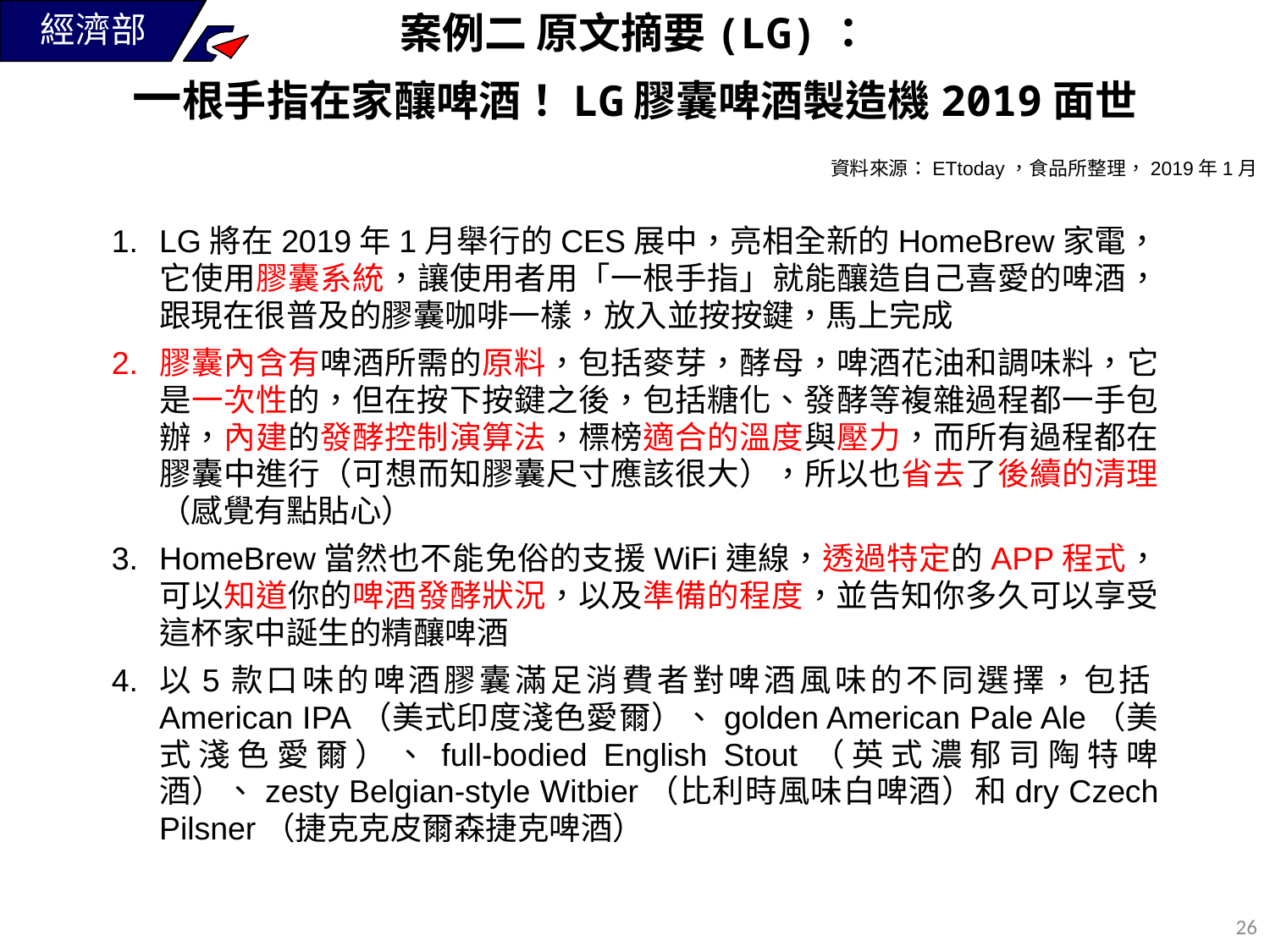

案例二 原文摘要(LG)：
一根手指在家釀啤酒！LG膠囊啤酒製造機2019面世
資料來源：ETtoday，食品所整理，2019年1月
LG將在2019年1月舉行的CES展中，亮相全新的HomeBrew家電，它使用膠囊系統，讓使用者用「一根手指」就能釀造自己喜愛的啤酒，跟現在很普及的膠囊咖啡一樣，放入並按按鍵，馬上完成
膠囊內含有啤酒所需的原料，包括麥芽，酵母，啤酒花油和調味料，它是一次性的，但在按下按鍵之後，包括糖化、發酵等複雜過程都一手包辦，內建的發酵控制演算法，標榜適合的溫度與壓力，而所有過程都在膠囊中進行（可想而知膠囊尺寸應該很大），所以也省去了後續的清理（感覺有點貼心）
HomeBrew當然也不能免俗的支援WiFi連線，透過特定的APP程式，可以知道你的啤酒發酵狀況，以及準備的程度，並告知你多久可以享受這杯家中誕生的精釀啤酒
以5款口味的啤酒膠囊滿足消費者對啤酒風味的不同選擇，包括American IPA（美式印度淺色愛爾）、golden American Pale Ale（美式淺色愛爾）、full-bodied English Stout（英式濃郁司陶特啤酒）、zesty Belgian-style Witbier（比利時風味白啤酒）和dry Czech Pilsner（捷克克皮爾森捷克啤酒）
26